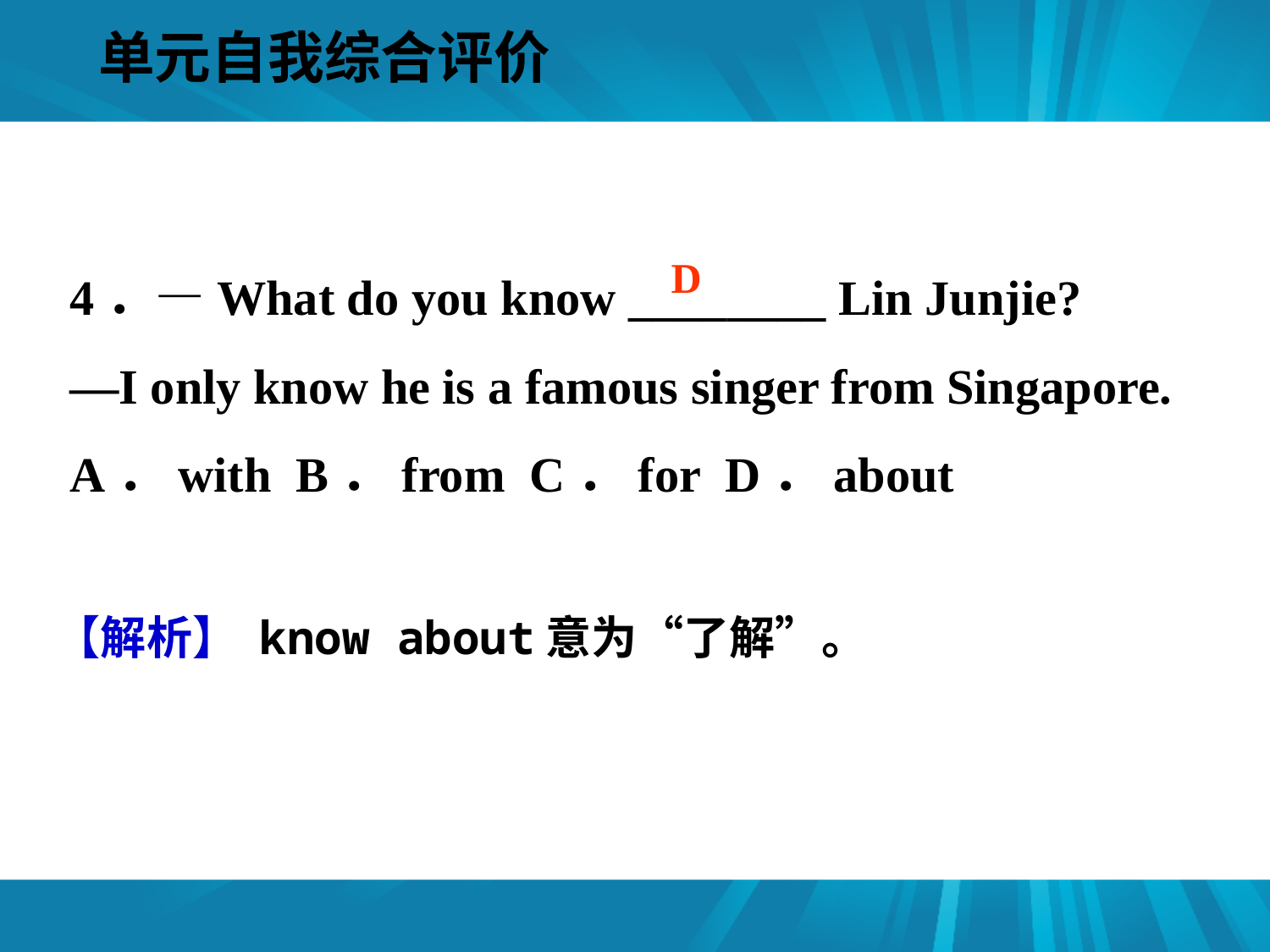

单元自我综合评价
#
4．—What do you know ________ Lin Junjie?
—I only know he is a famous singer from Singapore.
A．with  B．from  C．for  D．about
D
【解析】 know about意为“了解”。